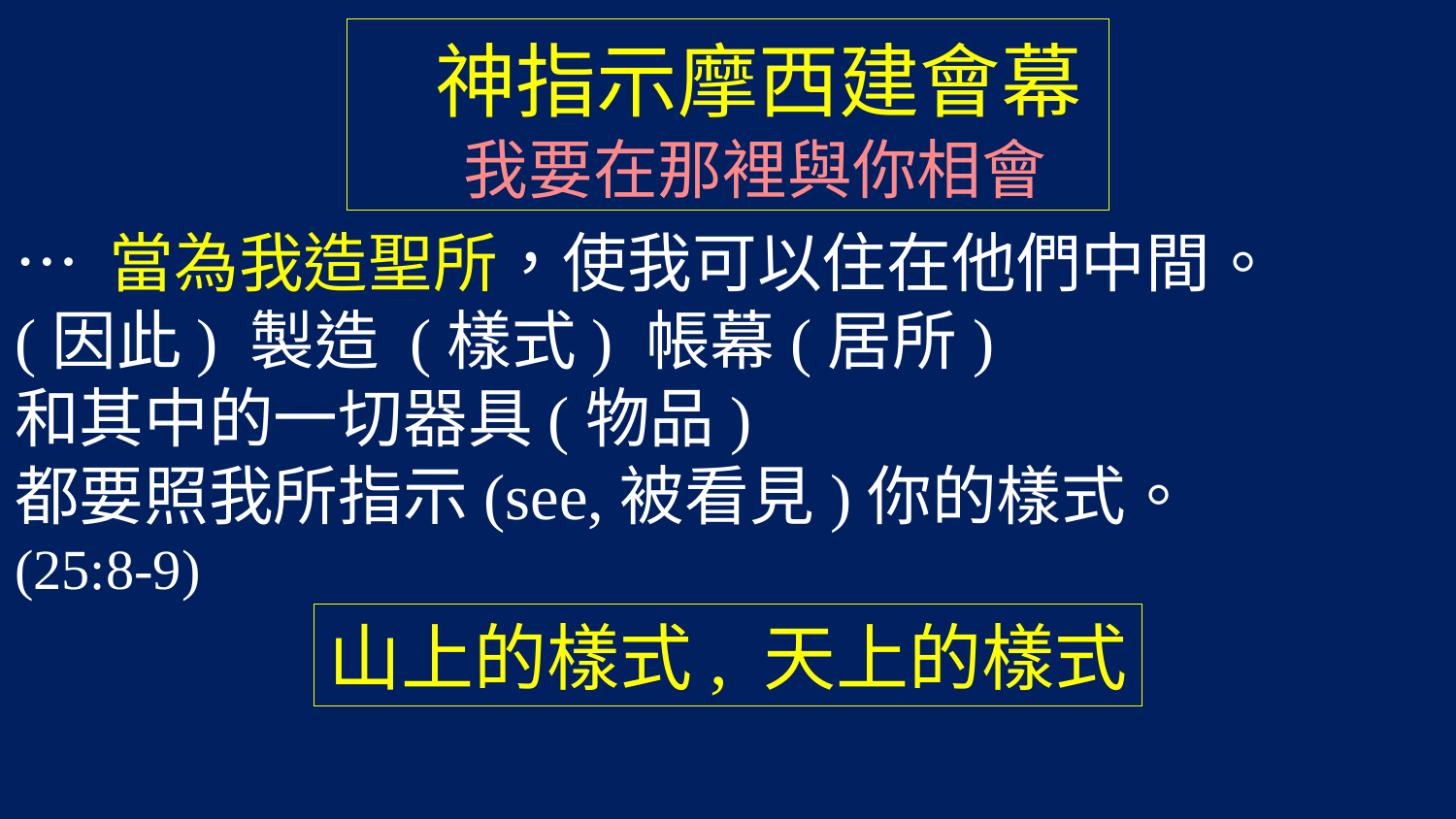

# 神指示摩西建會幕 我要在那裡與你相會
… 當為我造聖所，使我可以住在他們中間。
(因此) 製造 (樣式) 帳幕(居所)
和其中的一切器具(物品)
都要照我所指示(see,被看見)你的樣式。
(25:8-9)
山上的樣式, 天上的樣式